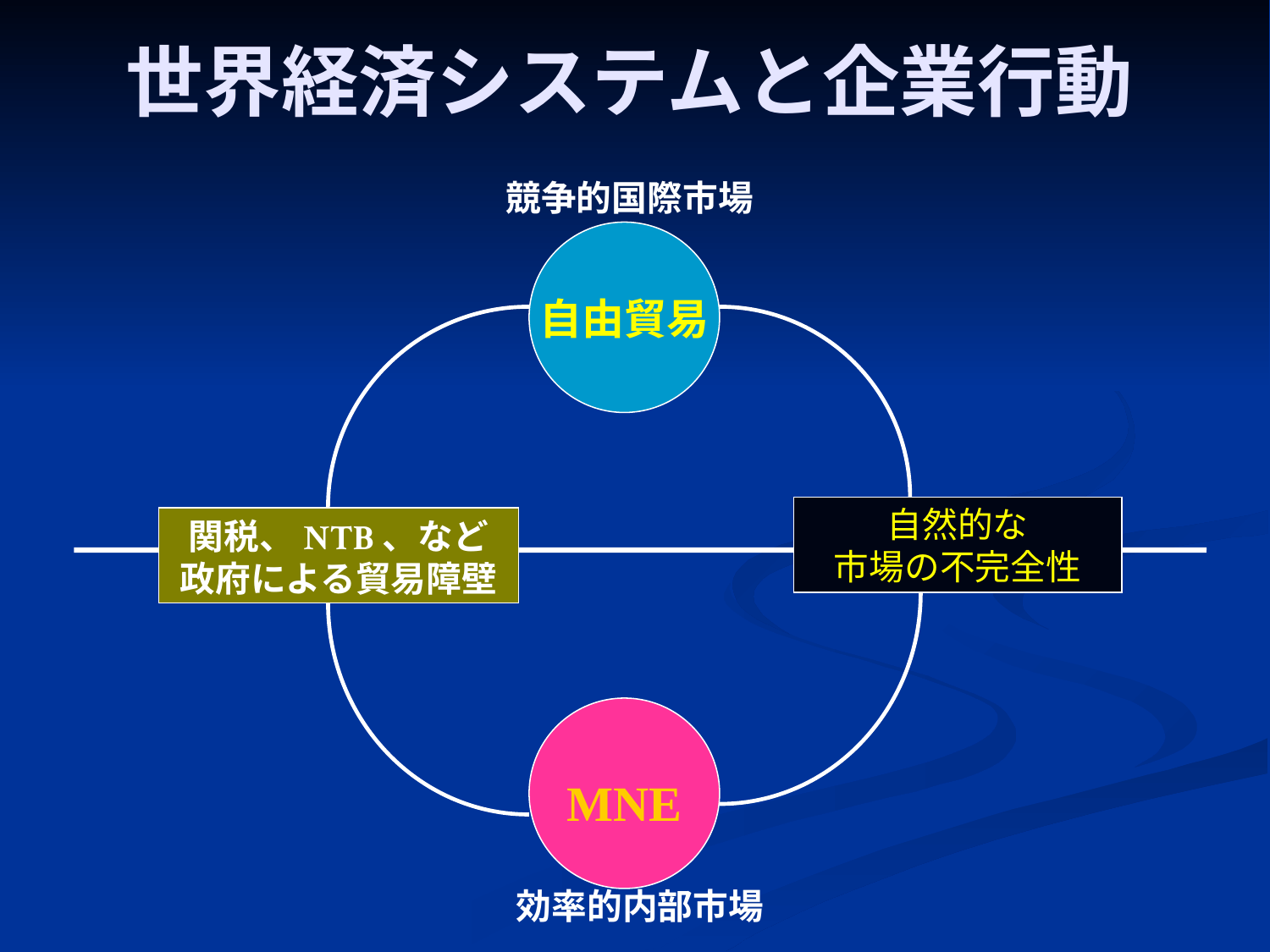

# 世界経済システムと企業行動
競争的国際市場

自由貿易

自然的な
市場の不完全性
関税、NTB、など
政府による貿易障壁

MNE

効率的内部市場